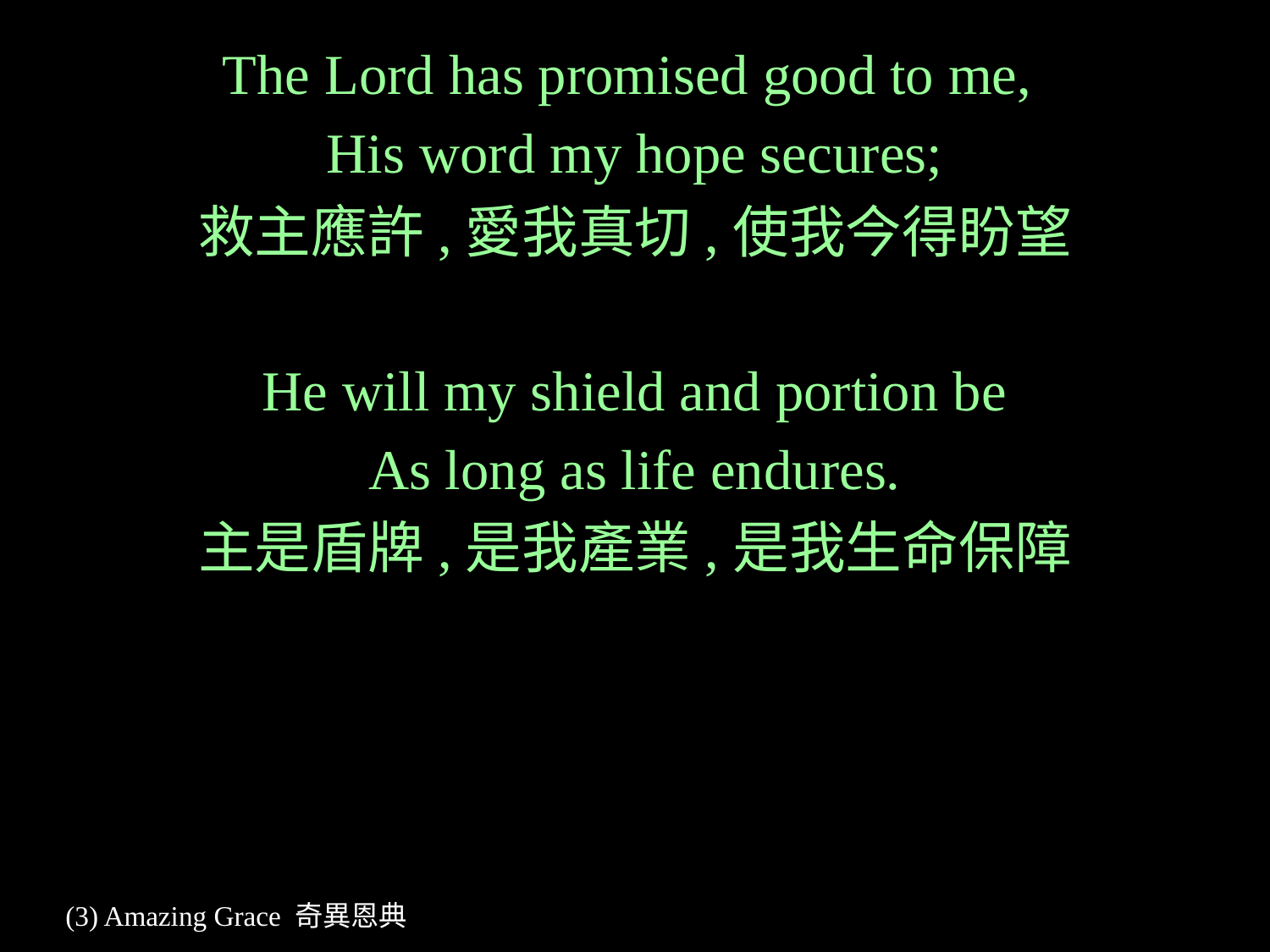

The Lord has promised good to me,
His word my hope secures;
救主應許,愛我真切,使我今得盼望

He will my shield and portion be
As long as life endures.
主是盾牌,是我產業,是我生命保障

# (3) Amazing Grace 奇異恩典